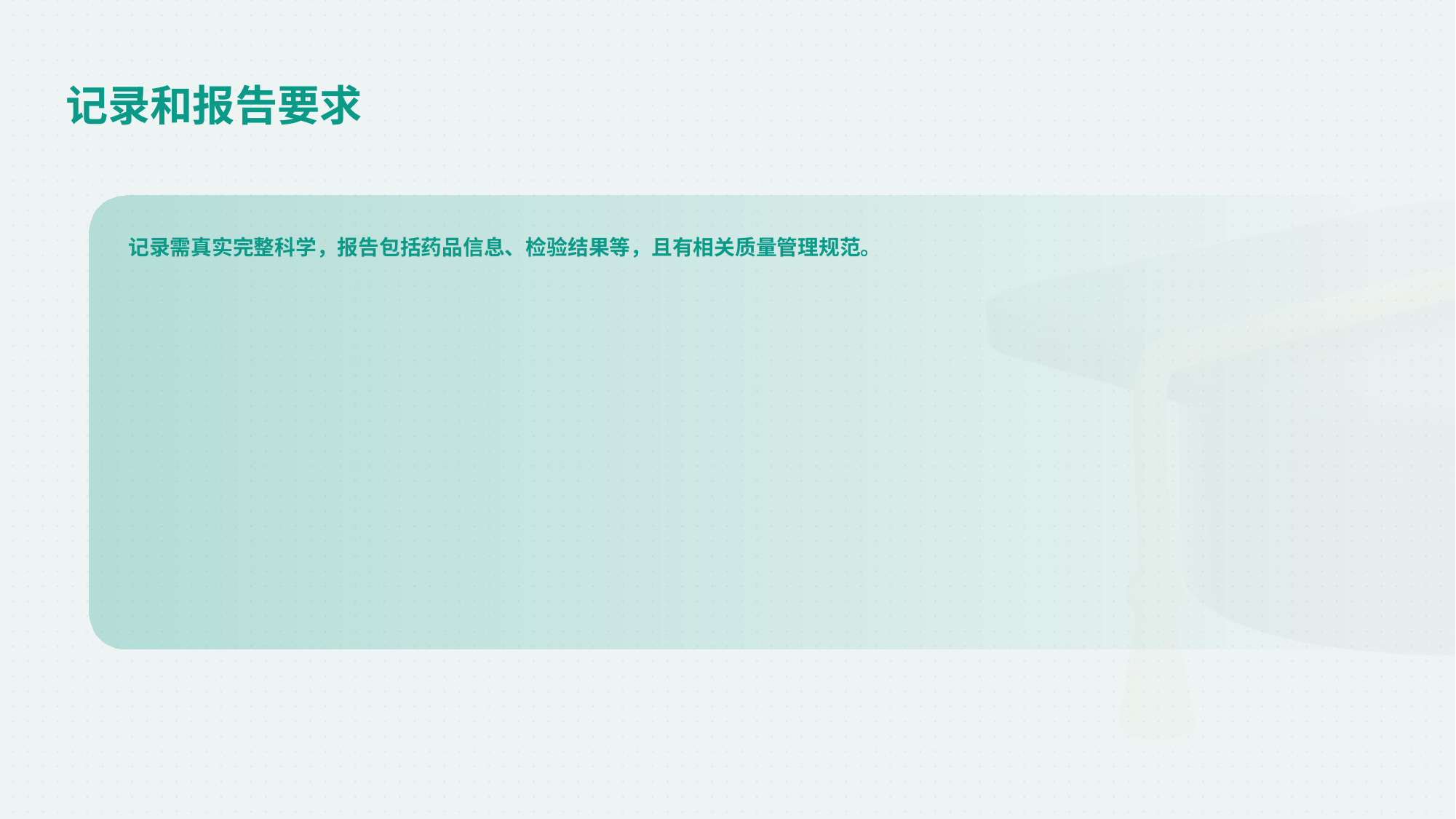

记录和报告要求
记录需真实完整科学，报告包括药品信息、检验结果等，且有相关质量管理规范。